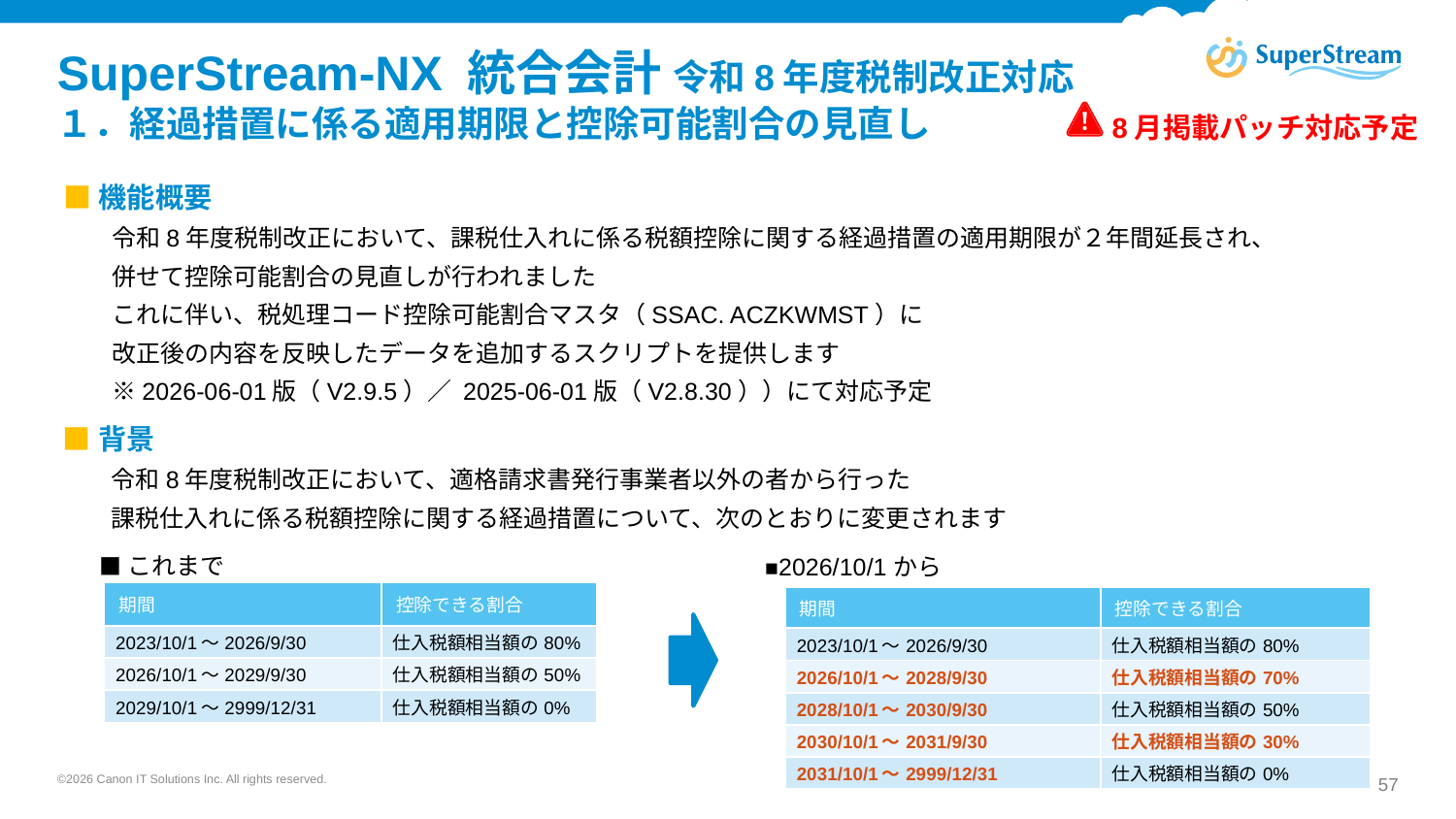

# SuperStream-NX 統合会計 令和8年度税制改正対応 １．経過措置に係る適用期限と控除可能割合の見直し
8月掲載パッチ対応予定

■機能概要
　　令和8年度税制改正において、課税仕入れに係る税額控除に関する経過措置の適用期限が２年間延長され、
　　併せて控除可能割合の見直しが行われました
　　これに伴い、税処理コード控除可能割合マスタ（SSAC. ACZKWMST）に
　　改正後の内容を反映したデータを追加するスクリプトを提供します
　　※2026-06-01版（V2.9.5）／ 2025-06-01版（V2.8.30））にて対応予定

■背景
　　令和8年度税制改正において、適格請求書発行事業者以外の者から行った
　　課税仕入れに係る税額控除に関する経過措置について、次のとおりに変更されます
■これまで
■2026/10/1から
| 期間 | 控除できる割合 |
| --- | --- |
| 2023/10/1～2026/9/30 | 仕入税額相当額の80% |
| 2026/10/1～2029/9/30 | 仕入税額相当額の50% |
| 2029/10/1～2999/12/31 | 仕入税額相当額の0% |
| 期間 | 控除できる割合 |
| --- | --- |
| 2023/10/1～2026/9/30 | 仕入税額相当額の80% |
| 2026/10/1～2028/9/30 | 仕入税額相当額の70% |
| 2028/10/1～2030/9/30 | 仕入税額相当額の50% |
| 2030/10/1～2031/9/30 | 仕入税額相当額の30% |
| 2031/10/1～2999/12/31 | 仕入税額相当額の0% |

©2026 Canon IT Solutions Inc. All rights reserved.
57